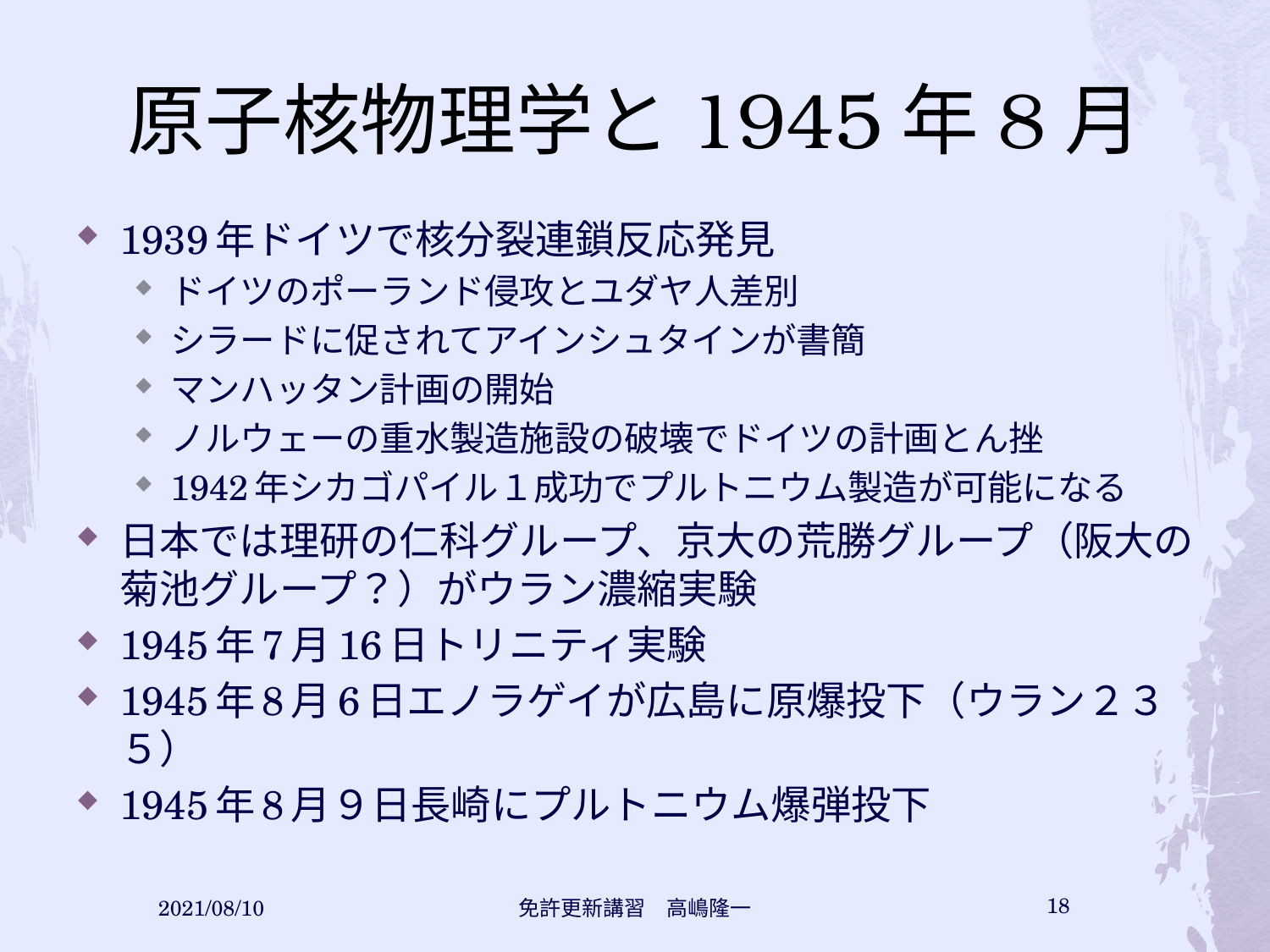

# 原子核物理学と1945年8月
1939年ドイツで核分裂連鎖反応発見
ドイツのポーランド侵攻とユダヤ人差別
シラードに促されてアインシュタインが書簡
マンハッタン計画の開始
ノルウェーの重水製造施設の破壊でドイツの計画とん挫
1942年シカゴパイル１成功でプルトニウム製造が可能になる
日本では理研の仁科グループ、京大の荒勝グループ（阪大の菊池グループ？）がウラン濃縮実験
1945年7月16日トリニティ実験
1945年8月6日エノラゲイが広島に原爆投下（ウラン２３５）
1945年8月９日長崎にプルトニウム爆弾投下

2021/08/10
免許更新講習　高嶋隆一
18